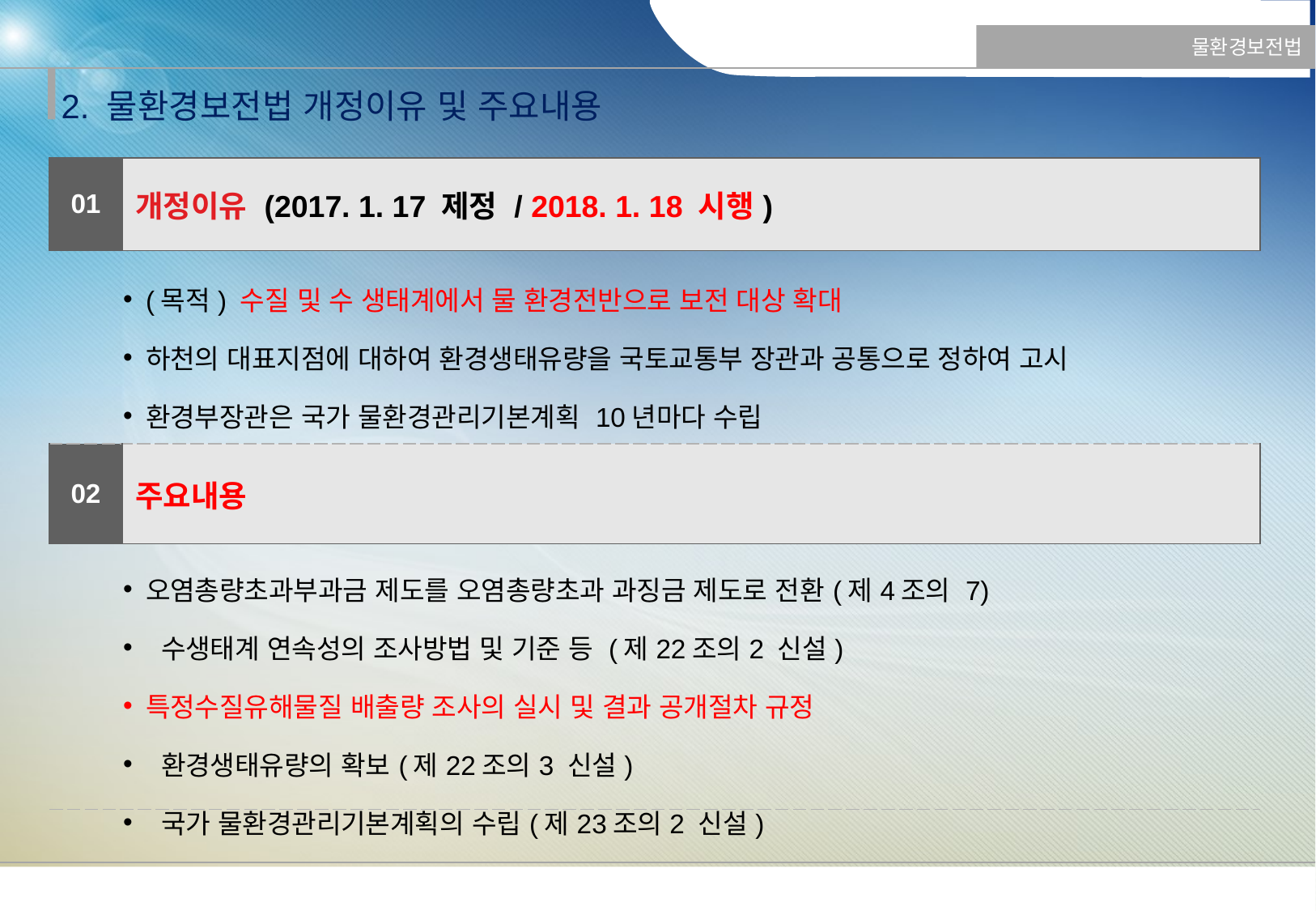

물환경보전법
2. 물환경보전법 개정이유 및 주요내용
| 01 | 개정이유 (2017. 1. 17 제정 / 2018. 1. 18 시행) |
| --- | --- |
| (목적) 수질 및 수 생태계에서 물 환경전반으로 보전 대상 확대 하천의 대표지점에 대하여 환경생태유량을 국토교통부 장관과 공통으로 정하여 고시 환경부장관은 국가 물환경관리기본계획 10년마다 수립 |  |
| 02 | 주요내용 |
| 오염총량초과부과금 제도를 오염총량초과 과징금 제도로 전환(제4조의 7) 수생태계 연속성의 조사방법 및 기준 등 (제22조의2 신설) 특정수질유해물질 배출량 조사의 실시 및 결과 공개절차 규정 환경생태유량의 확보(제22조의3 신설) 국가 물환경관리기본계획의 수립(제23조의2 신설) |  |